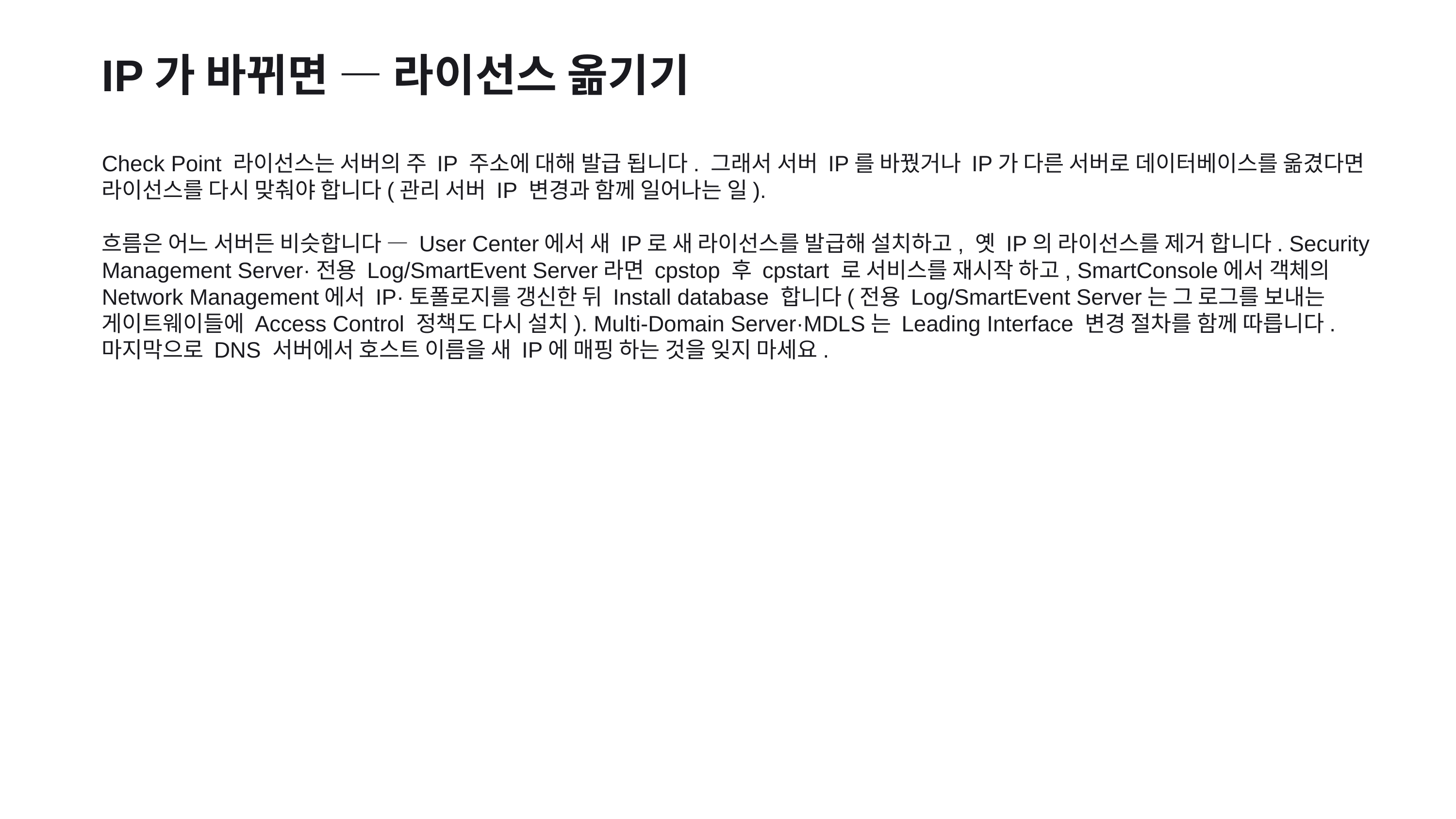

IP가 바뀌면 — 라이선스 옮기기
Check Point 라이선스는 서버의 주 IP 주소에 대해 발급 됩니다. 그래서 서버 IP를 바꿨거나 IP가 다른 서버로 데이터베이스를 옮겼다면 라이선스를 다시 맞춰야 합니다(관리 서버 IP 변경과 함께 일어나는 일).

흐름은 어느 서버든 비슷합니다 — User Center에서 새 IP로 새 라이선스를 발급해 설치하고, 옛 IP의 라이선스를 제거 합니다. Security Management Server·전용 Log/SmartEvent Server라면 cpstop 후 cpstart 로 서비스를 재시작 하고, SmartConsole에서 객체의 Network Management에서 IP·토폴로지를 갱신한 뒤 Install database 합니다(전용 Log/SmartEvent Server는 그 로그를 보내는 게이트웨이들에 Access Control 정책도 다시 설치). Multi-Domain Server·MDLS는 Leading Interface 변경 절차를 함께 따릅니다. 마지막으로 DNS 서버에서 호스트 이름을 새 IP에 매핑 하는 것을 잊지 마세요.